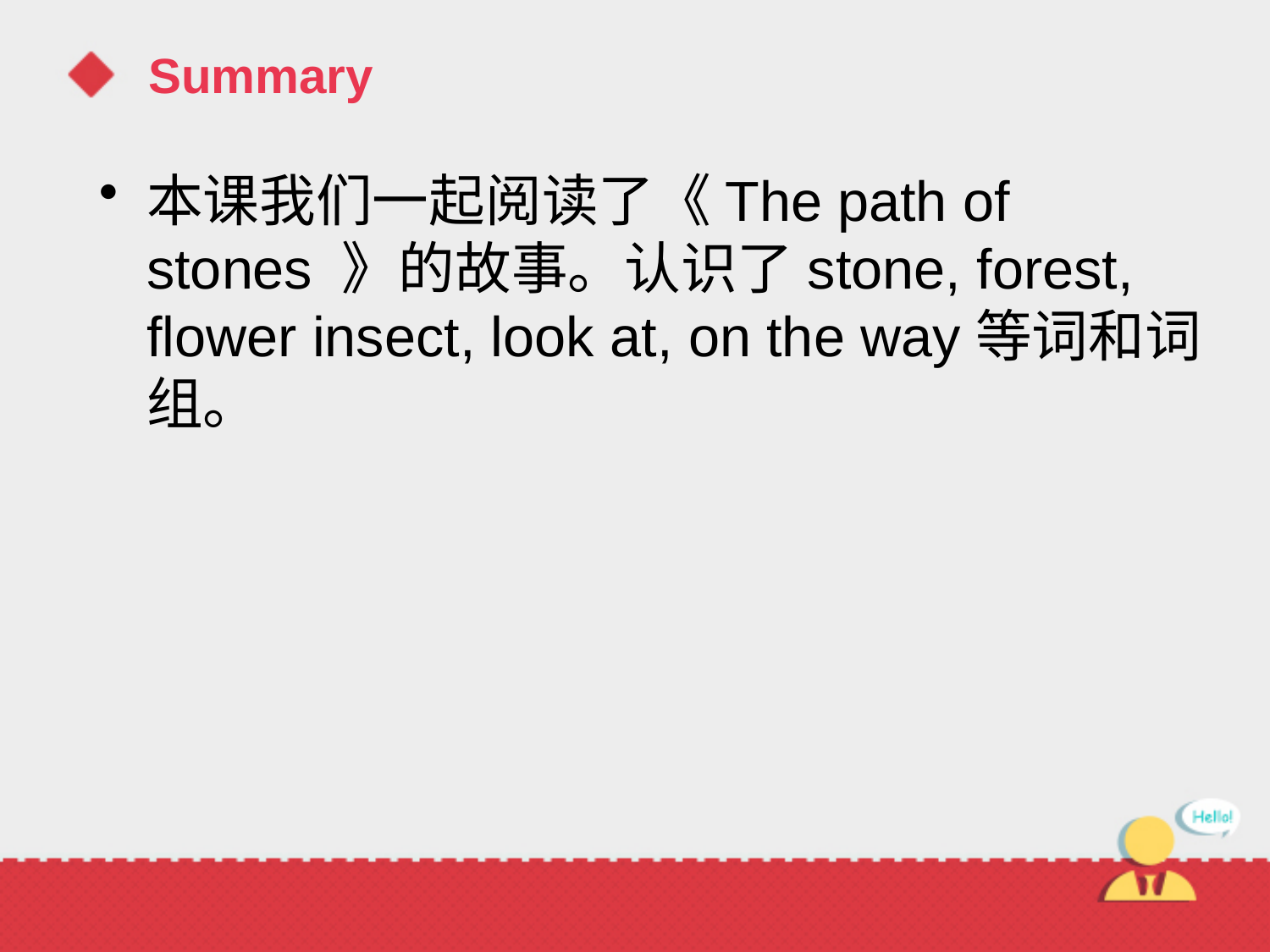

Summary
本课我们一起阅读了《The path of stones 》的故事。认识了stone, forest, flower insect, look at, on the way等词和词组。